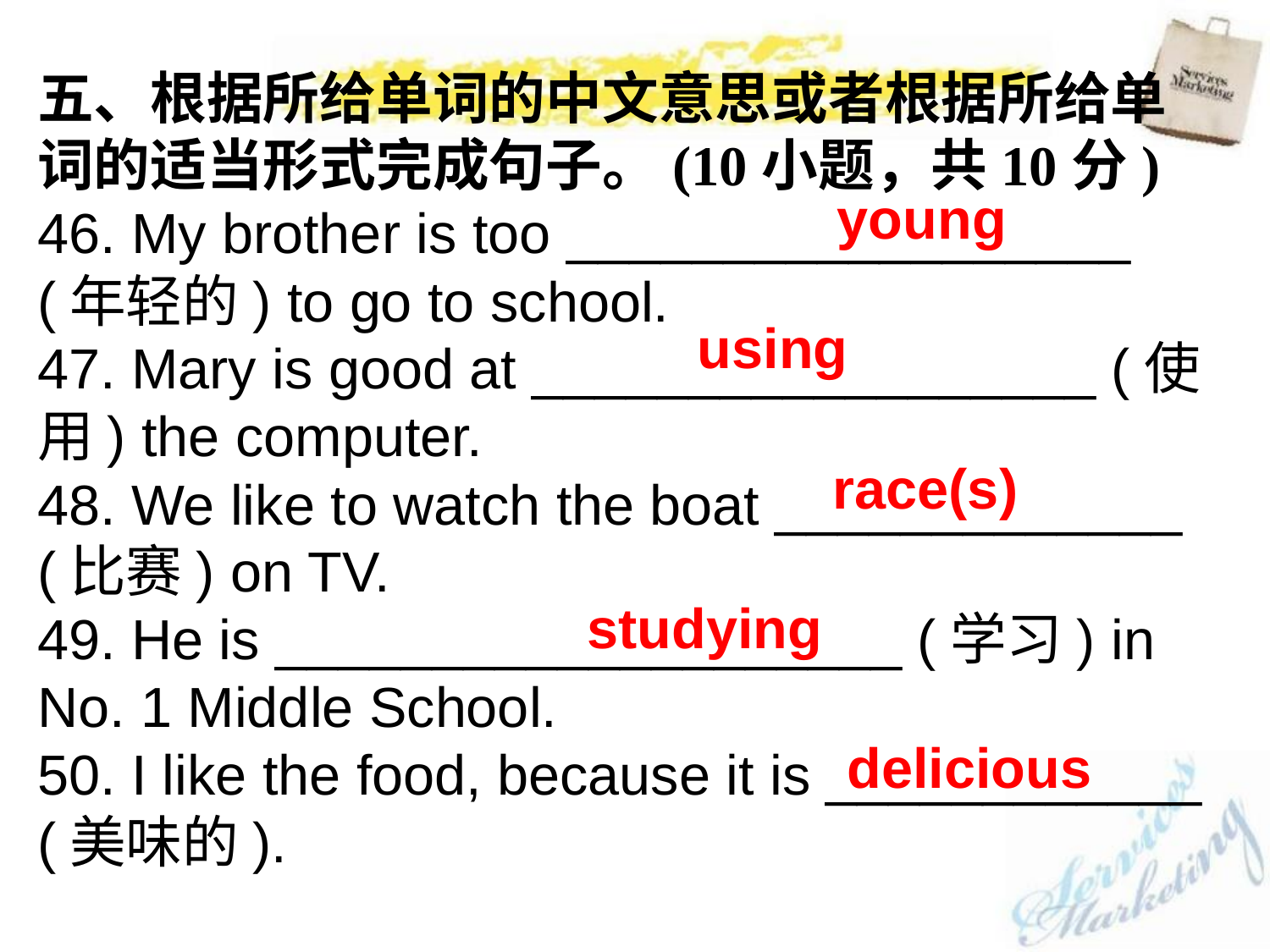

五、根据所给单词的中文意思或者根据所给单词的适当形式完成句子。(10小题，共10分)
46. My brother is too __________________ (年轻的) to go to school.
47. Mary is good at __________________ (使用) the computer.
48. We like to watch the boat _____________ (比赛) on TV.
49. He is ____________________ (学习) in No. 1 Middle School.
50. I like the food, because it is ____________ (美味的).
young
using
 race(s)
studying
delicious